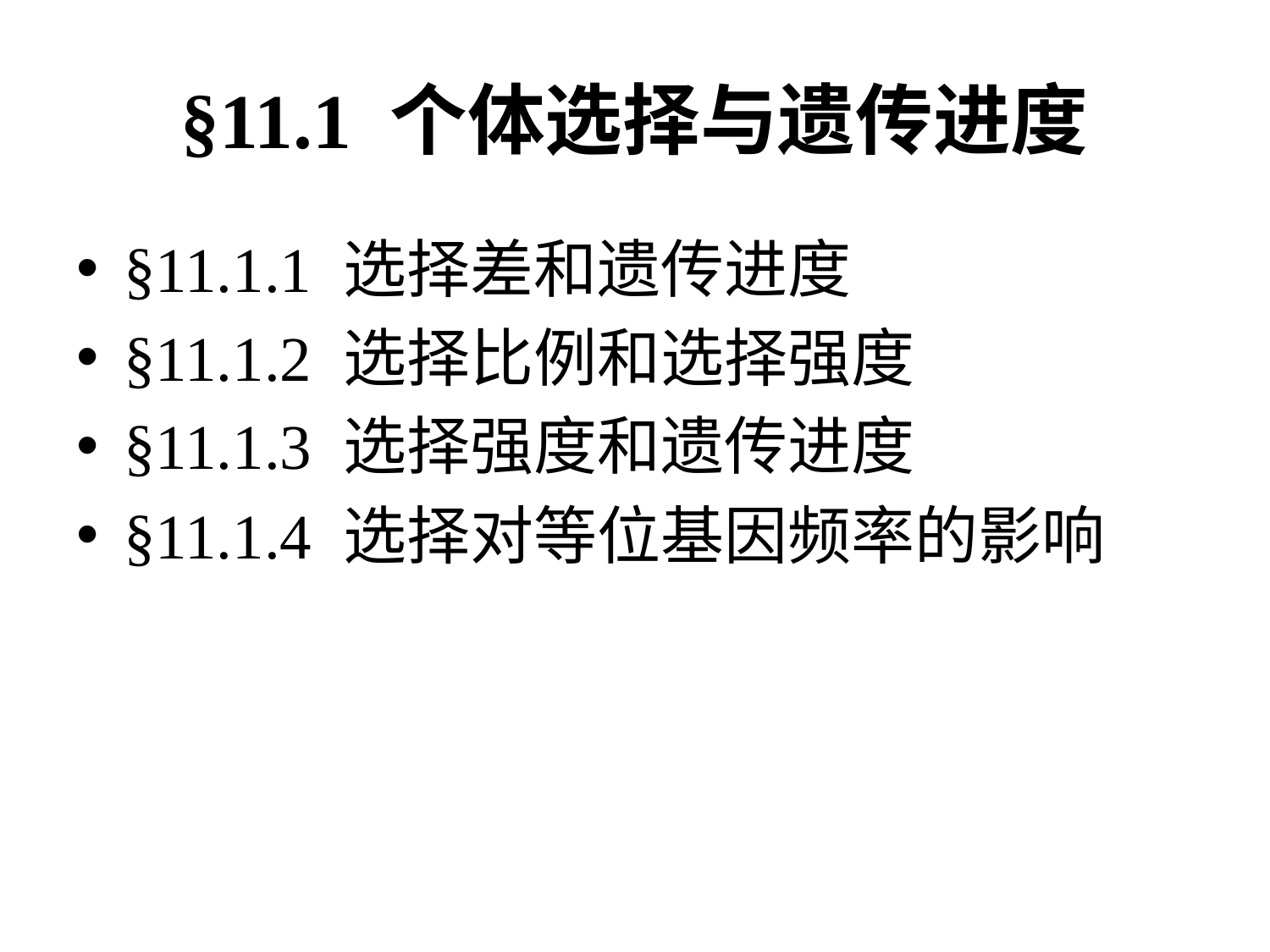

# §11.1 个体选择与遗传进度
§11.1.1 选择差和遗传进度
§11.1.2 选择比例和选择强度
§11.1.3 选择强度和遗传进度
§11.1.4 选择对等位基因频率的影响